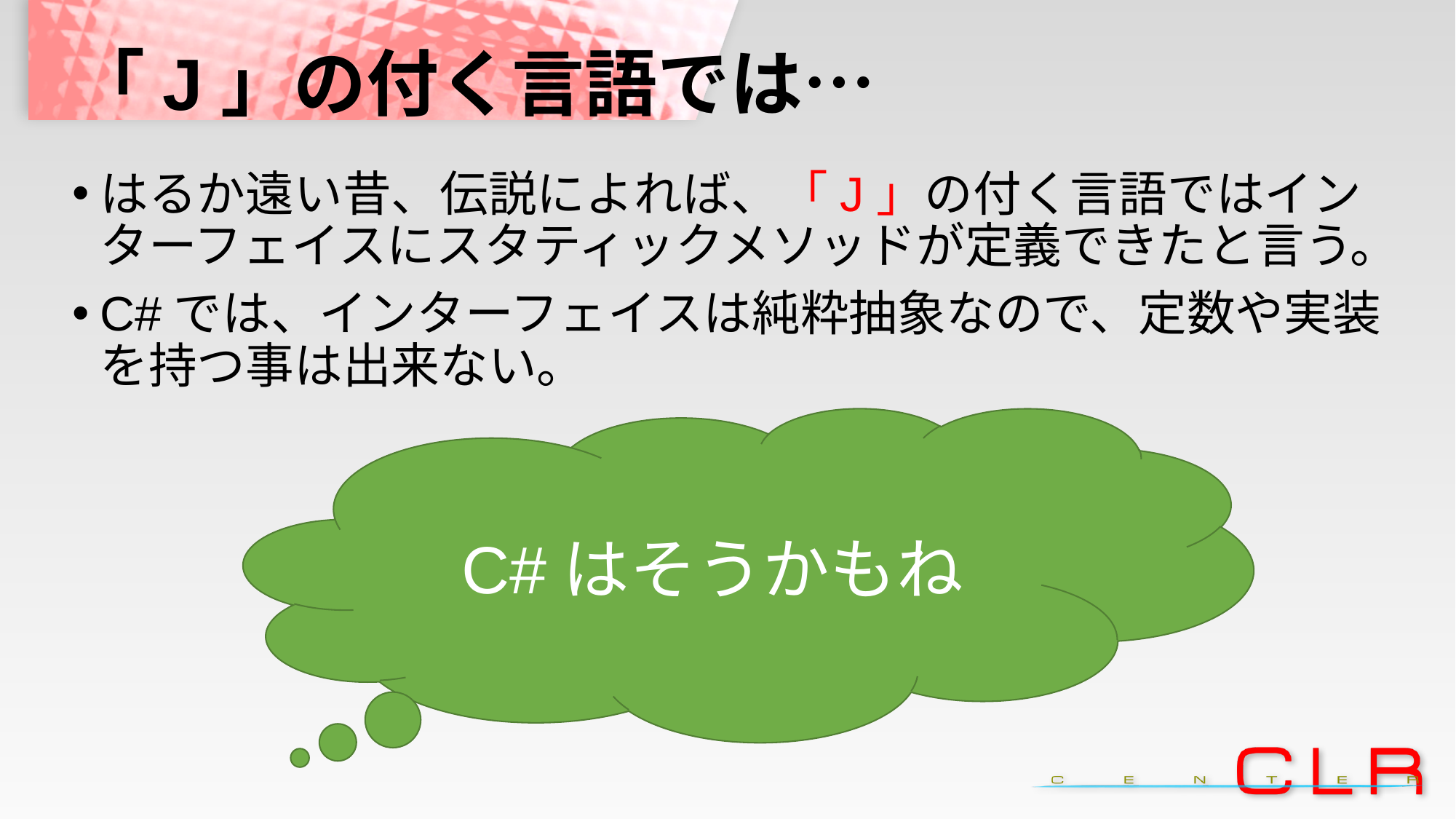

# 「J」の付く言語では…
はるか遠い昔、伝説によれば、「J」の付く言語ではインターフェイスにスタティックメソッドが定義できたと言う。
C#では、インターフェイスは純粋抽象なので、定数や実装を持つ事は出来ない。
C#はそうかもね